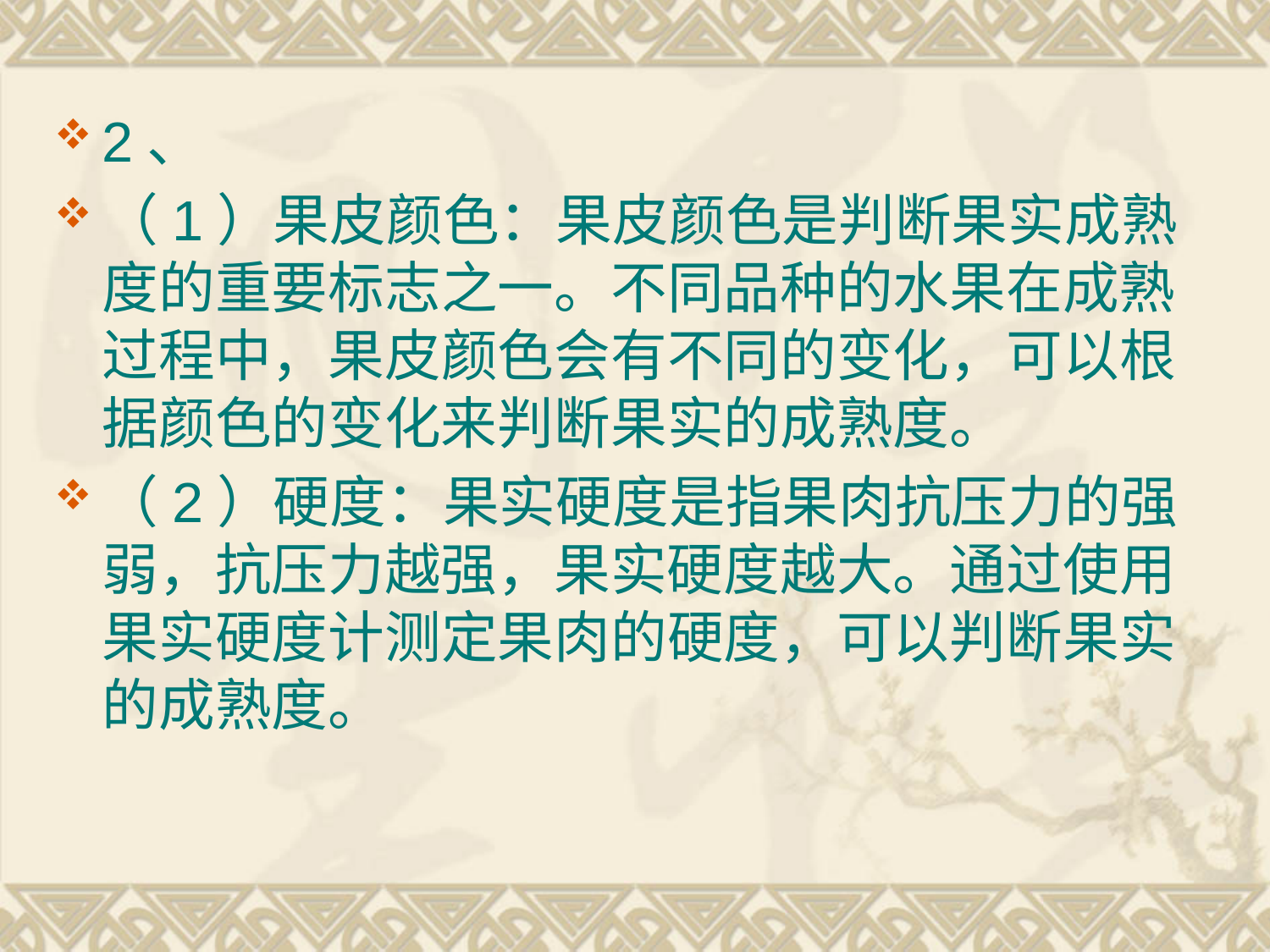

#
2、
（1）果皮颜色：果皮颜色是判断果实成熟度的重要标志之一。不同品种的水果在成熟过程中，果皮颜色会有不同的变化，可以根据颜色的变化来判断果实的成熟度。
（2）硬度：果实硬度是指果肉抗压力的强弱，抗压力越强，果实硬度越大。通过使用果实硬度计测定果肉的硬度，可以判断果实的成熟度。